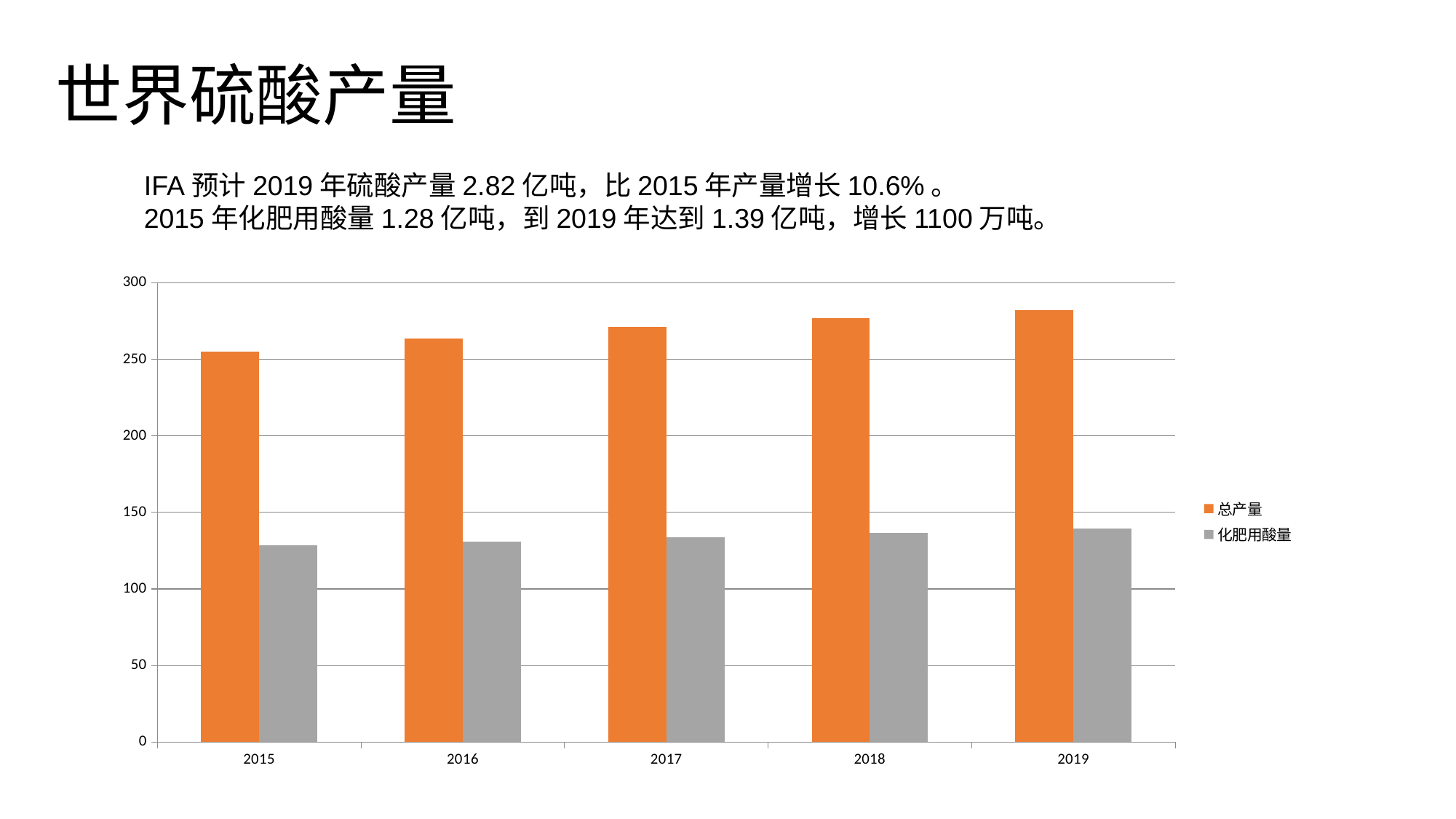

# 世界硫酸产量
IFA预计2019年硫酸产量2.82亿吨，比2015年产量增长10.6%。
2015年化肥用酸量1.28亿吨，到2019年达到1.39亿吨，增长1100万吨。

### Chart

| Category |  |  |
|---|---|---|
| 2015 | 255.0 | 128.4 |
| 2016 | 263.5 | 131.1 |
| 2017 | 271.0 | 133.9 |
| 2018 | 277.1 | 136.4 |
| 2019 | 282.2 | 139.6 |